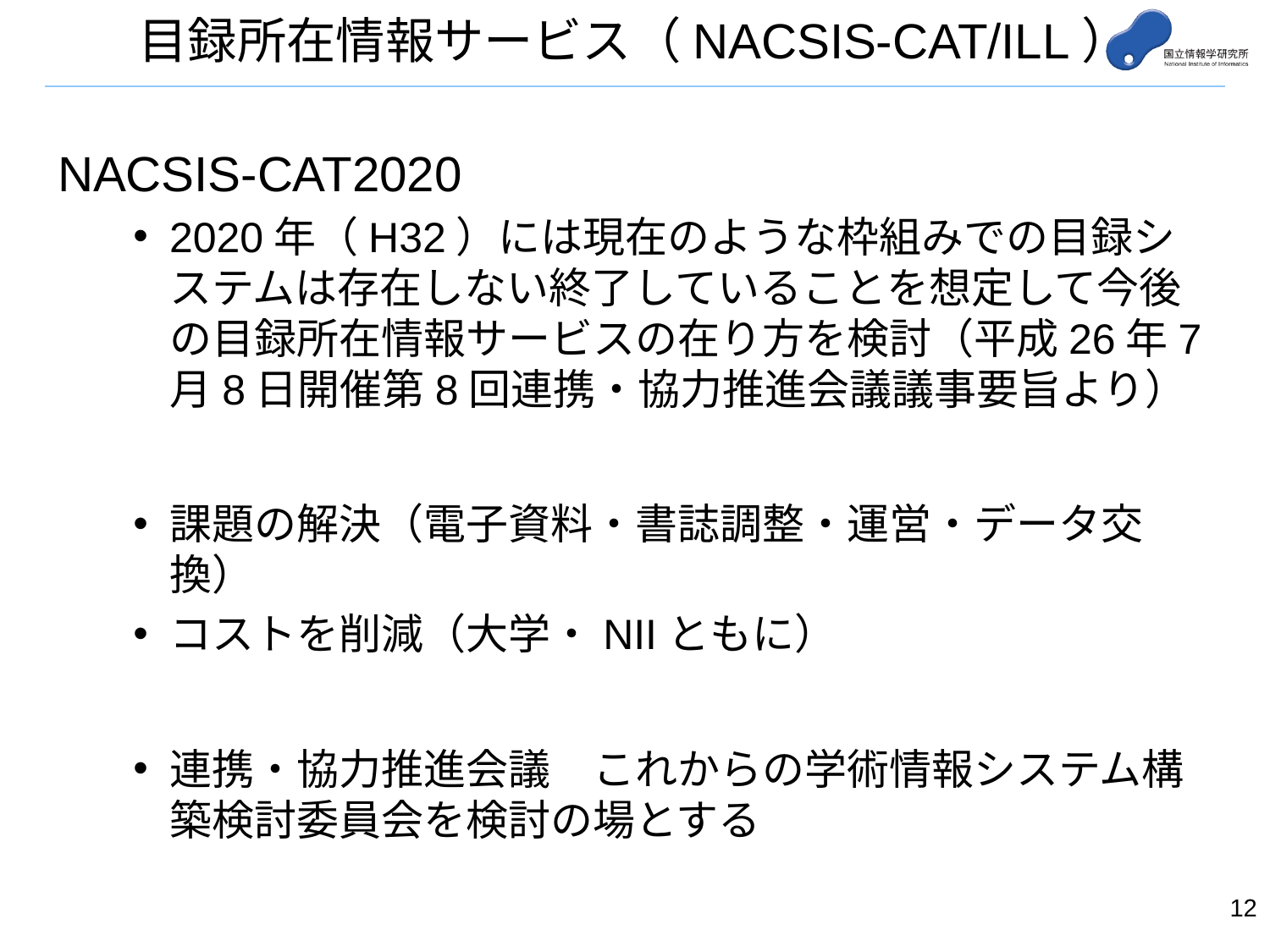

# 目録所在情報サービス（NACSIS-CAT/ILL）
NACSIS-CAT2020
2020年（H32）には現在のような枠組みでの目録システムは存在しない終了していることを想定して今後の目録所在情報サービスの在り方を検討（平成26年7月8日開催第8回連携・協力推進会議議事要旨より）

課題の解決（電子資料・書誌調整・運営・データ交換）
コストを削減（大学・NIIともに）

連携・協力推進会議　これからの学術情報システム構築検討委員会を検討の場とする

12